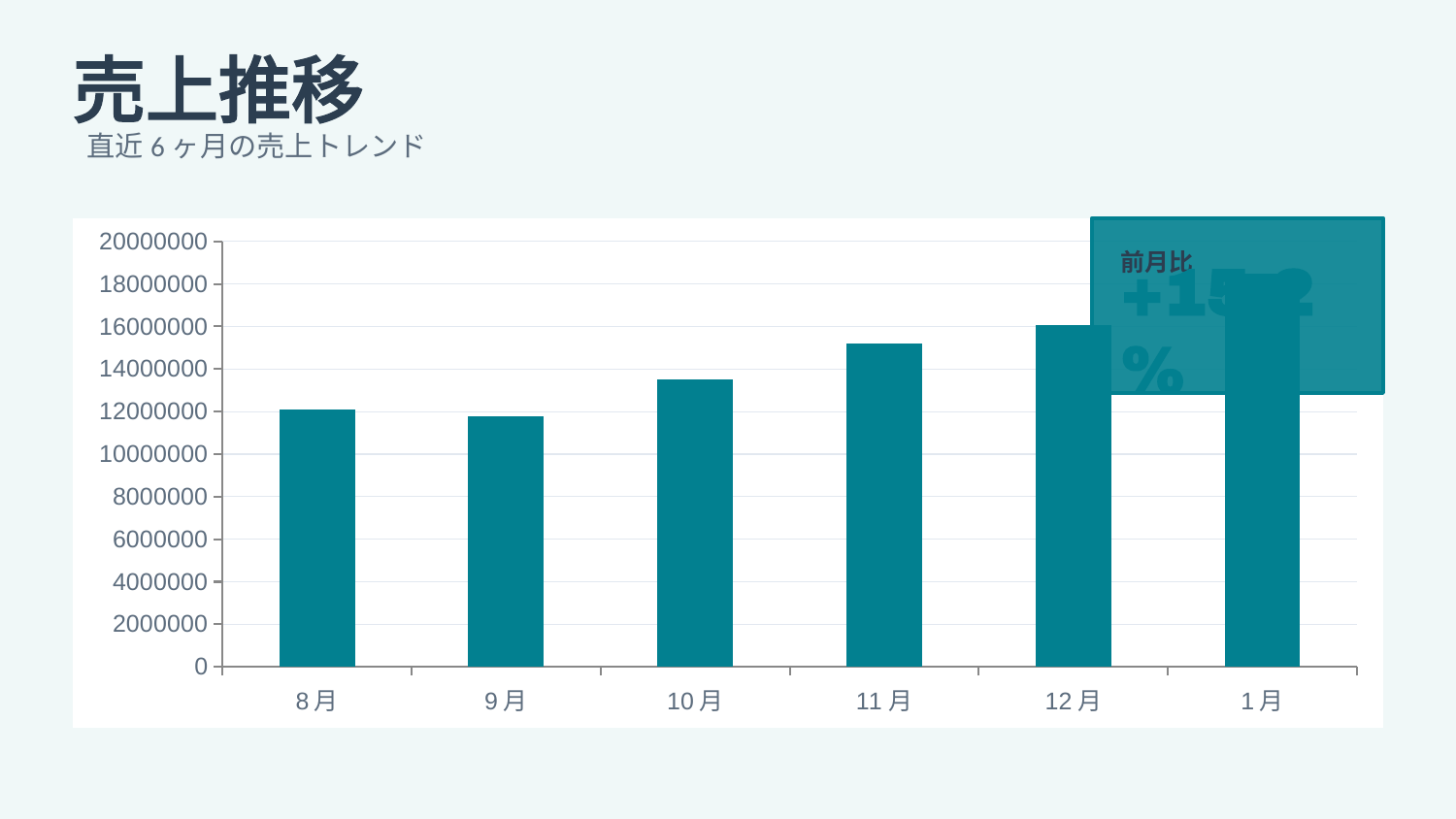

売上推移
直近6ヶ月の売上トレンド

### Chart

| Category | 売上高 |
|---|---|
| 8月 | 12100000.0 |
| 9月 | 11800000.0 |
| 10月 | 13500000.0 |
| 11月 | 15200000.0 |
| 12月 | 16060000.0 |
| 1月 | 18500000.0 |
前月比
+15.2%